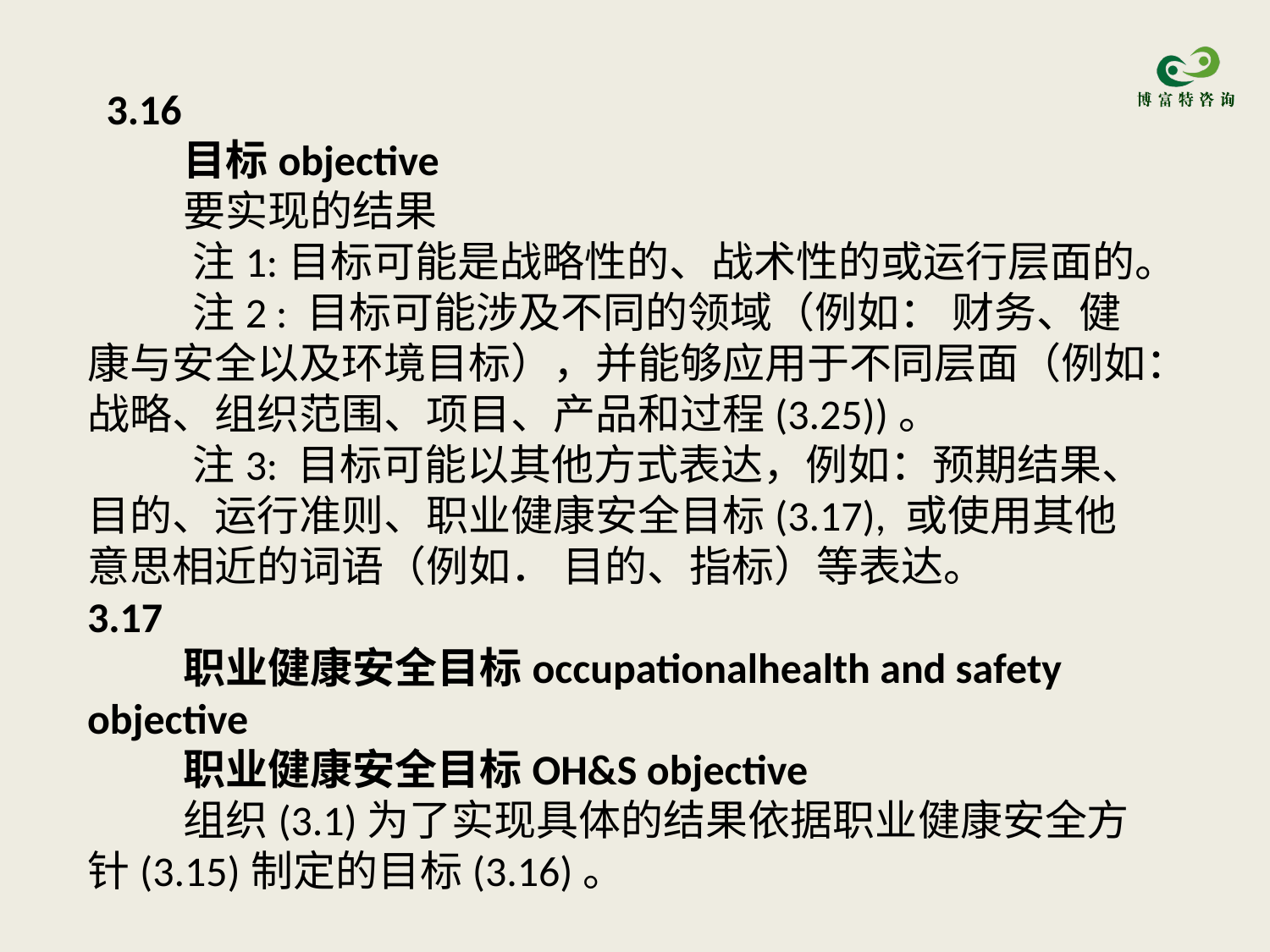

3.16
         目标objective
         要实现的结果
          注1:目标可能是战略性的、战术性的或运行层面的。
          注2 : 目标可能涉及不同的领域（例如： 财务、健康与安全以及环境目标），并能够应用于不同层面（例如：战略、组织范围、项目、产品和过程(3.25))。
          注3: 目标可能以其他方式表达，例如：预期结果、目的、运行准则、职业健康安全目标(3.17), 或使用其他意思相近的词语（例如． 目的、指标）等表达。
3.17
         职业健康安全目标occupationalhealth and safety objective
         职业健康安全目标OH&S objective
         组织(3.1)为了实现具体的结果依据职业健康安全方针(3.15)制定的目标(3.16)。